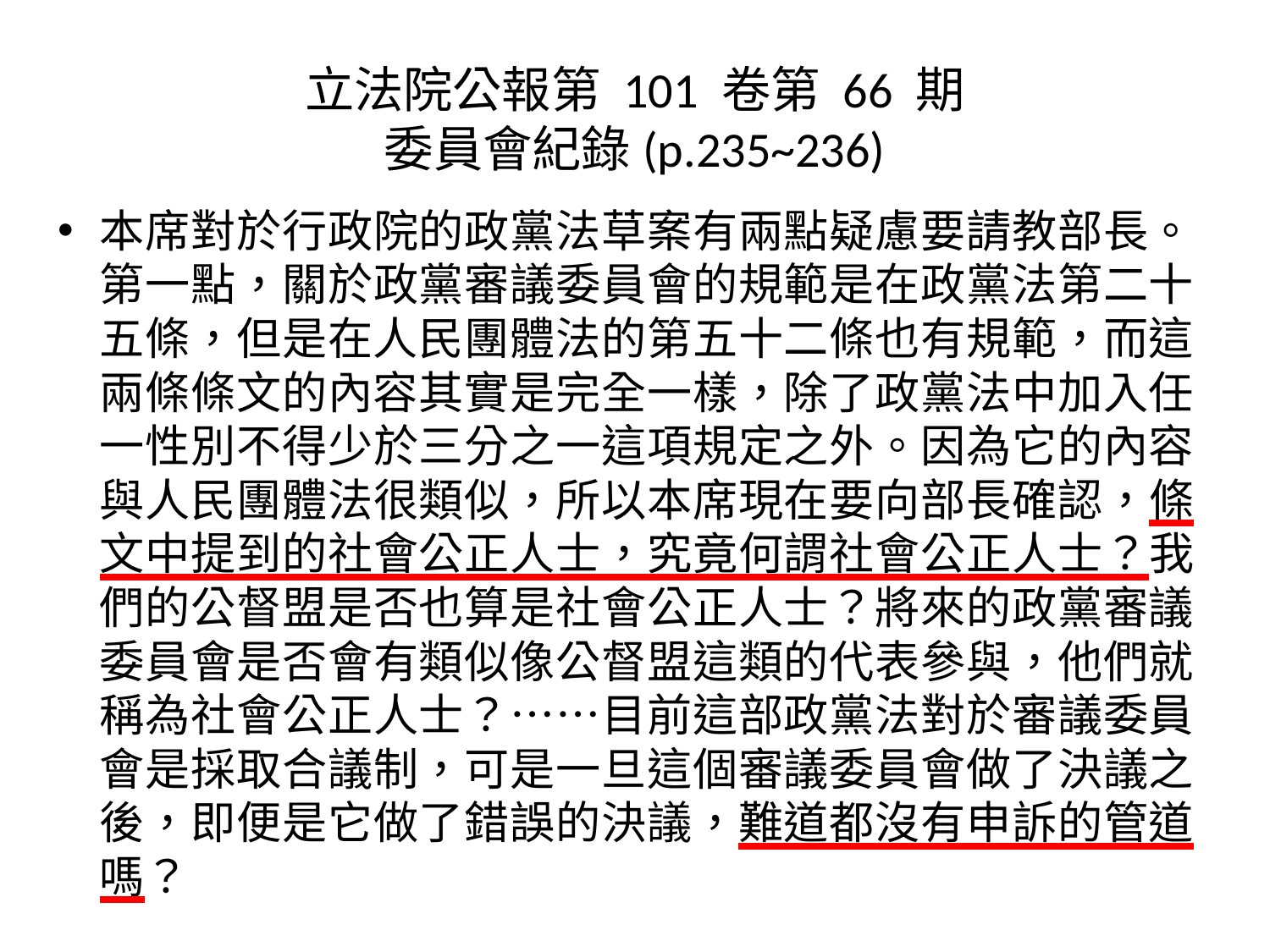

# 立法院公報第 101 卷第 66 期 委員會紀錄(p.235~236)
本席對於行政院的政黨法草案有兩點疑慮要請教部長。第一點，關於政黨審議委員會的規範是在政黨法第二十五條，但是在人民團體法的第五十二條也有規範，而這兩條條文的內容其實是完全一樣，除了政黨法中加入任一性別不得少於三分之一這項規定之外。因為它的內容與人民團體法很類似，所以本席現在要向部長確認，條文中提到的社會公正人士，究竟何謂社會公正人士？我們的公督盟是否也算是社會公正人士？將來的政黨審議委員會是否會有類似像公督盟這類的代表參與，他們就稱為社會公正人士？……目前這部政黨法對於審議委員會是採取合議制，可是一旦這個審議委員會做了決議之後，即便是它做了錯誤的決議，難道都沒有申訴的管道嗎？